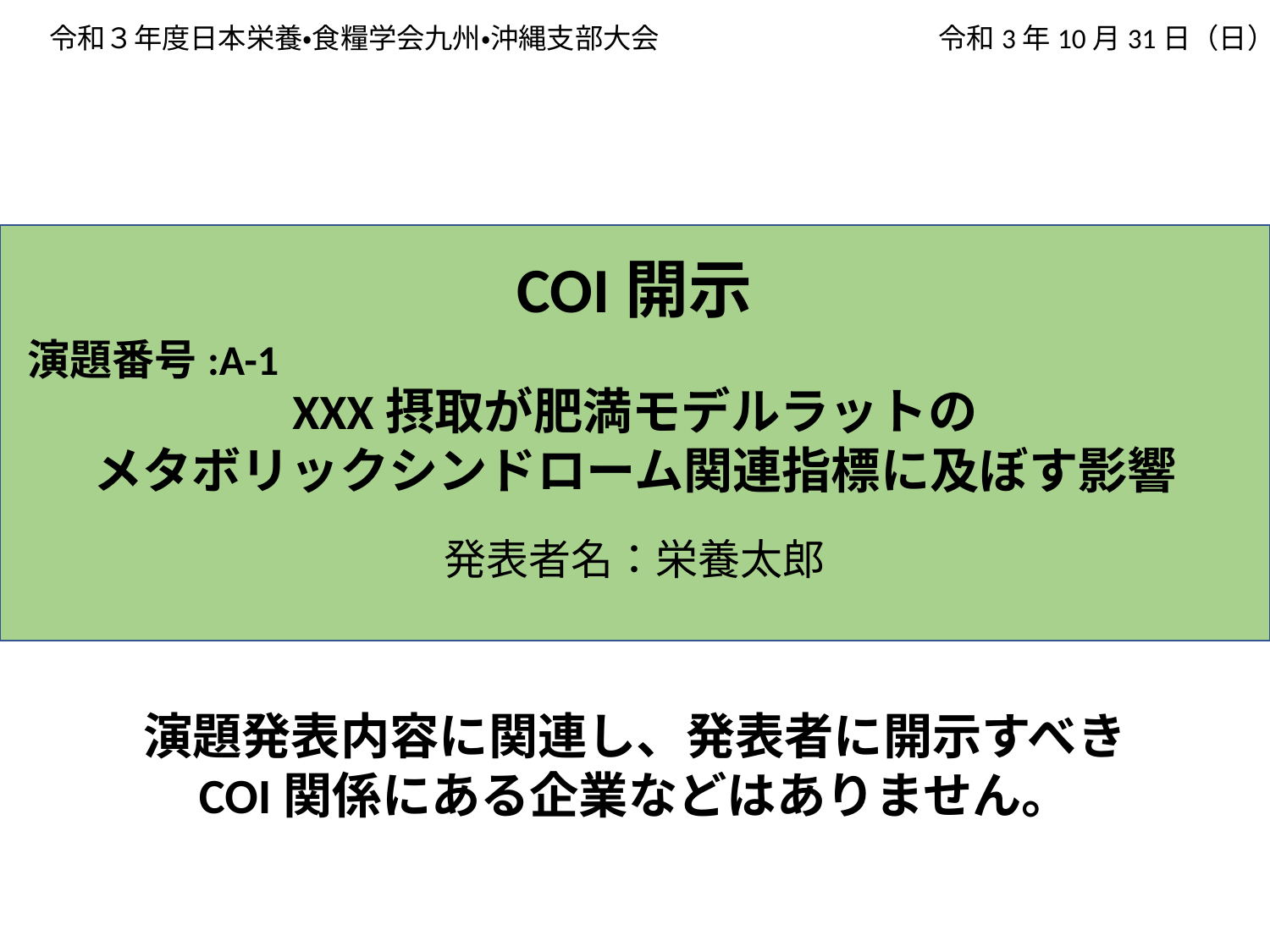

令和３年度日本栄養・食糧学会九州・沖縄支部大会
令和3年10月31日（日）

COI開示
演題番号:A-1
XXX摂取が肥満モデルラットの
メタボリックシンドローム関連指標に及ぼす影響
発表者名：栄養太郎
演題発表内容に関連し、発表者に開示すべき
COI関係にある企業などはありません。